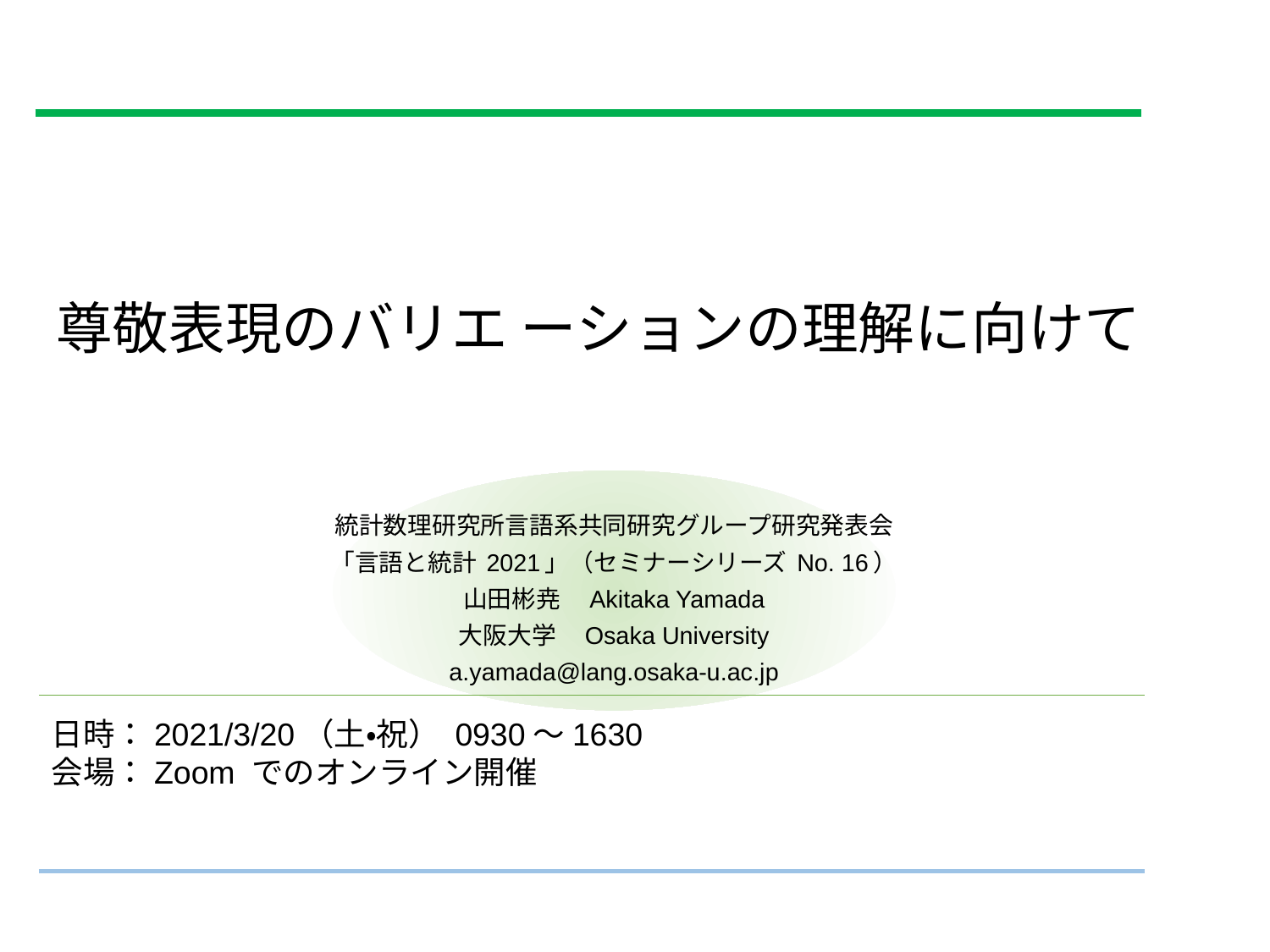

尊敬表現のバリエ ーションの理解に向けて

統計数理研究所言語系共同研究グループ研究発表会
「言語と統計 2021」（セミナーシリーズ No. 16）
山田彬尭　Akitaka Yamada
大阪大学　Osaka University
a.yamada@lang.osaka-u.ac.jp
日時：2021/3/20（土・祝） 0930～1630
会場：Zoom でのオンライン開催